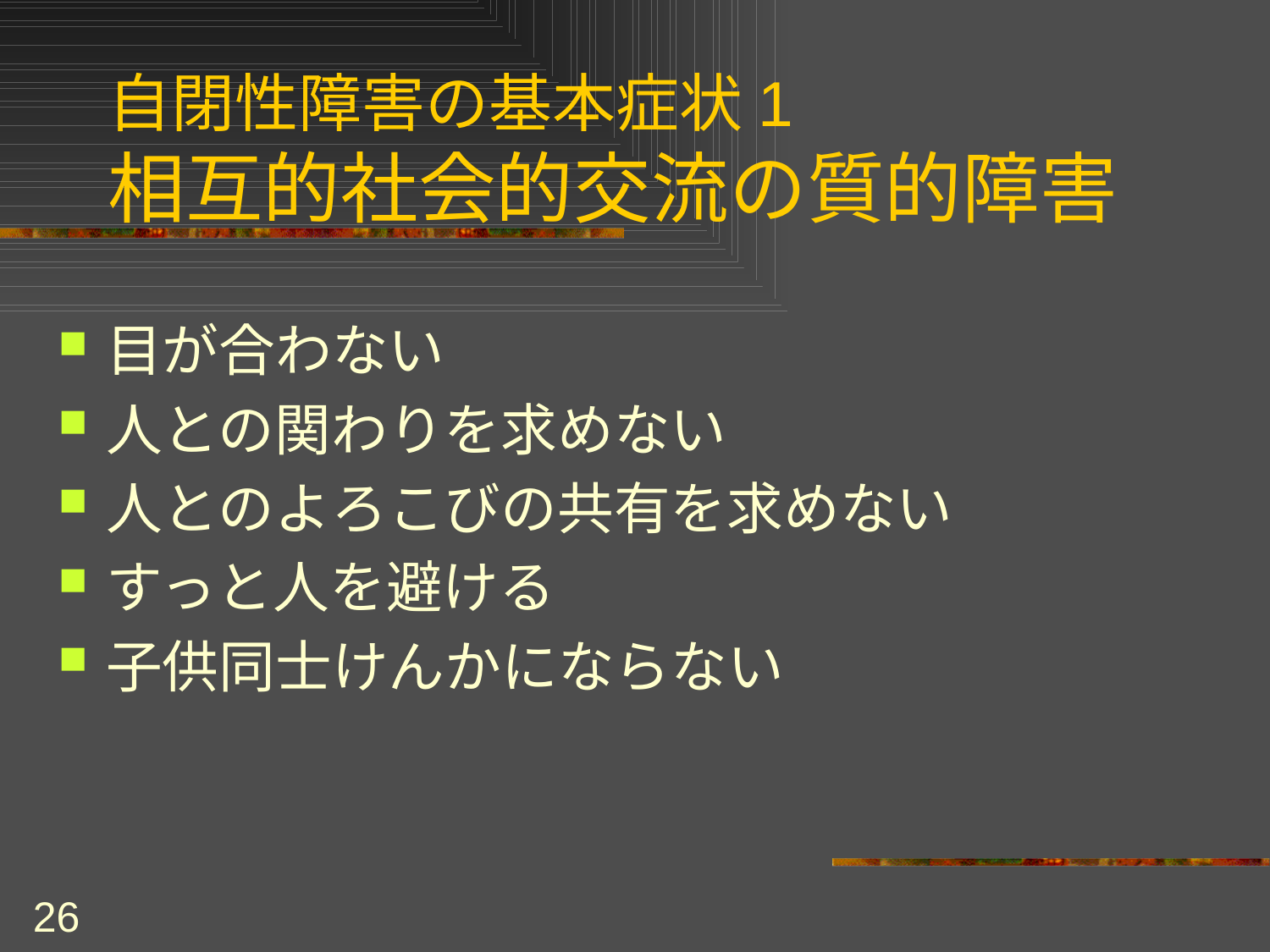

# 自閉性障害の基本症状1 相互的社会的交流の質的障害
目が合わない
人との関わりを求めない
人とのよろこびの共有を求めない
すっと人を避ける
子供同士けんかにならない
26